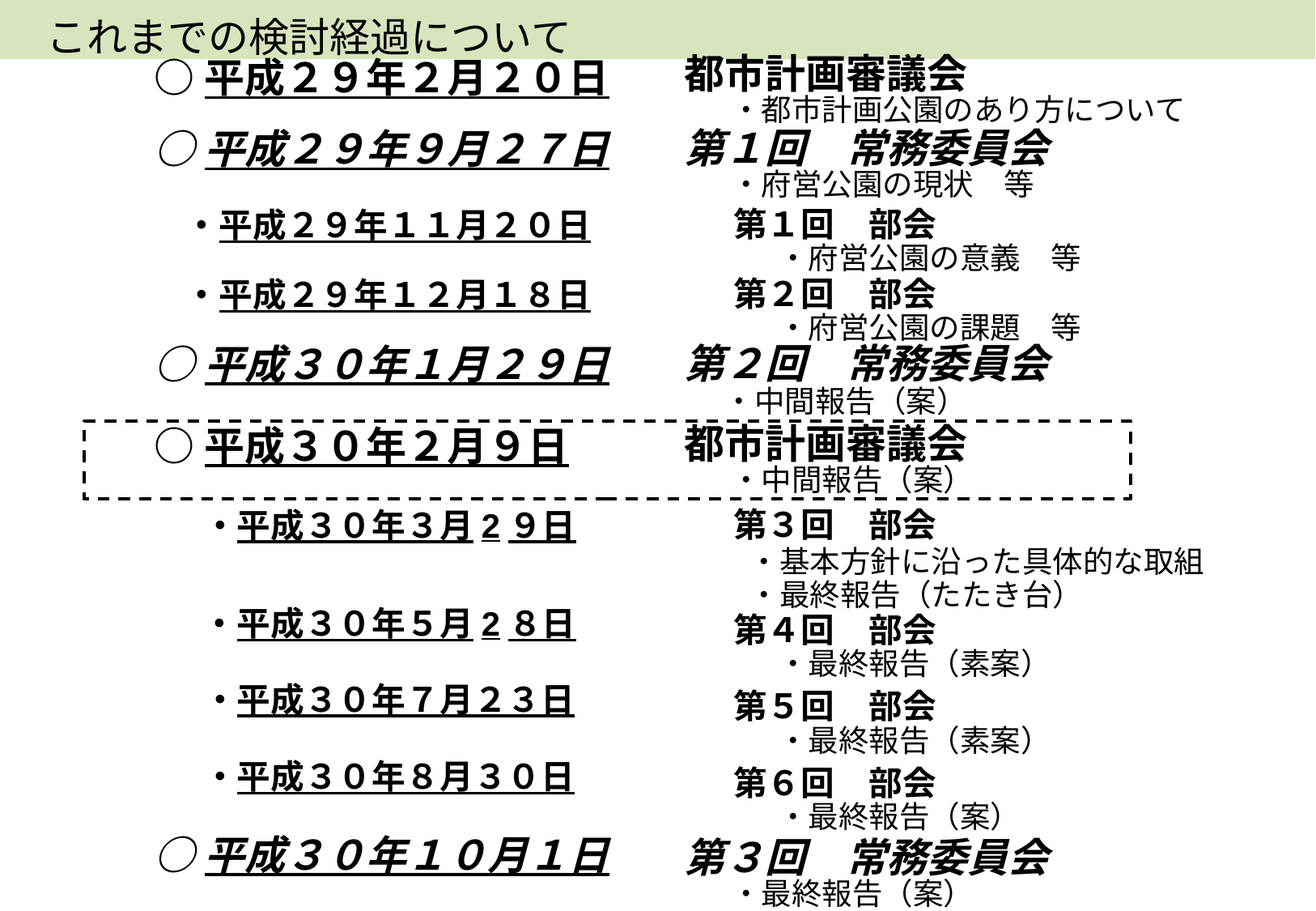

これまでの検討経過について
○平成２９年２月２０日
都市計画審議会
　・都市計画公園のあり方について
○平成２９年９月２７日
第１回　常務委員会
　・府営公園の現状　等
・平成２９年１１月２０日
　 第１回　部会
　　・府営公園の意義　等
・平成２９年１２月１８日
　 第２回　部会
　　・府営公園の課題　等
○平成３０年１月２９日
第２回　常務委員会
　・中間報告（案）
○平成３０年２月９日
都市計画審議会
　・中間報告（案）
・平成３０年３月2９日
　 第３回　部会
   　 ・基本方針に沿った具体的な取組
   　 ・最終報告（たたき台）
・平成３０年５月2８日
　 第４回　部会
　　・最終報告（素案）
・平成３０年７月２３日
　 第５回　部会
　　・最終報告（素案）
・平成３０年８月３０日
　 第６回　部会
　　・最終報告（案）
○平成３０年１０月１日
第３回　常務委員会
　・最終報告（案）